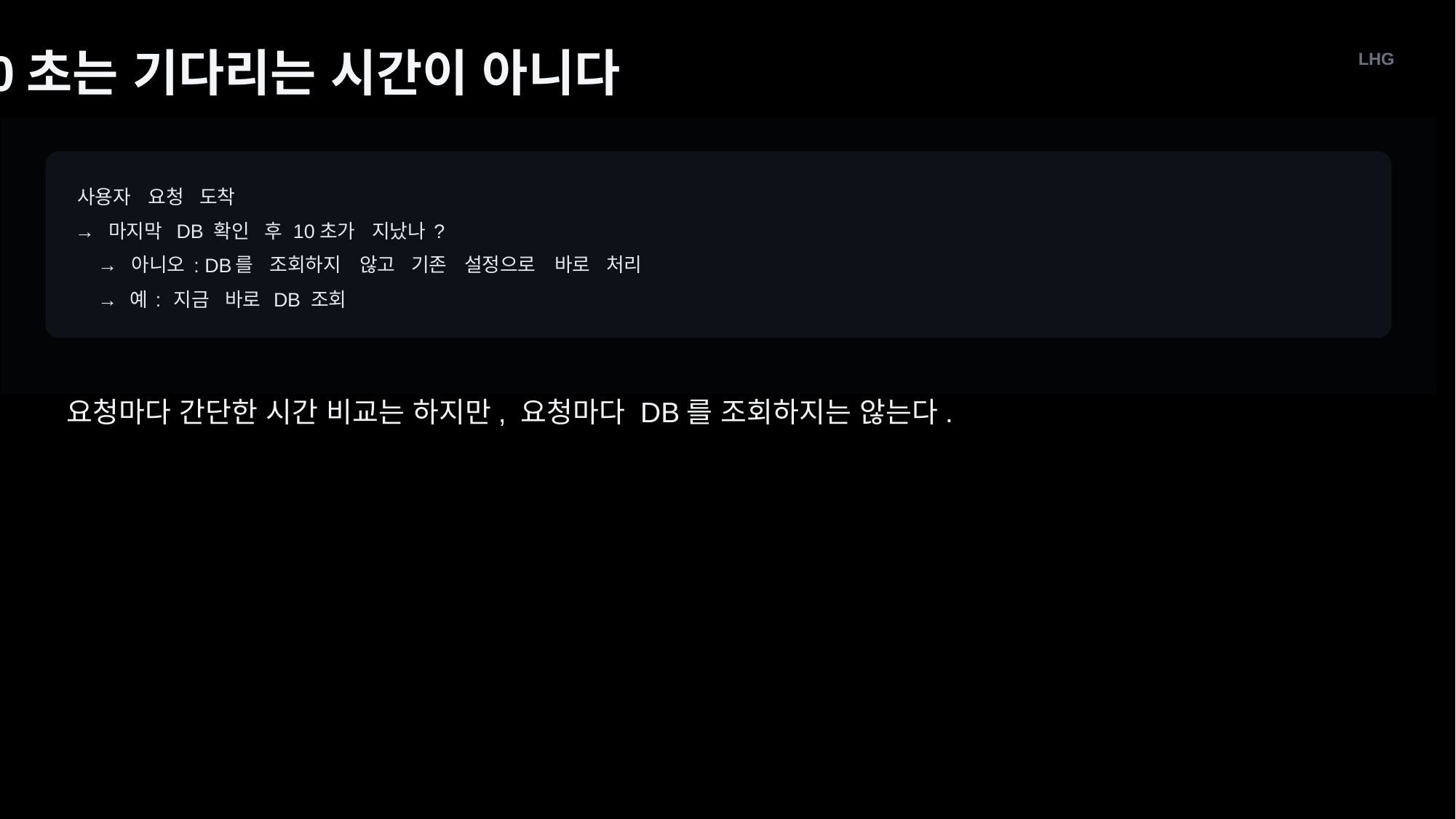

10초는 기다리는 시간이 아니다
LHG

사용자
요청
도착

→
마지막
확인
후
초가
지났나

 DB

 10

?
→
아니오
를
조회하지
않고
기존
설정으로
바로
처리

: DB

→
예
지금
바로
조회

:

 DB
요청마다 간단한 시간 비교는 하지만, 요청마다 DB를 조회하지는 않는다.